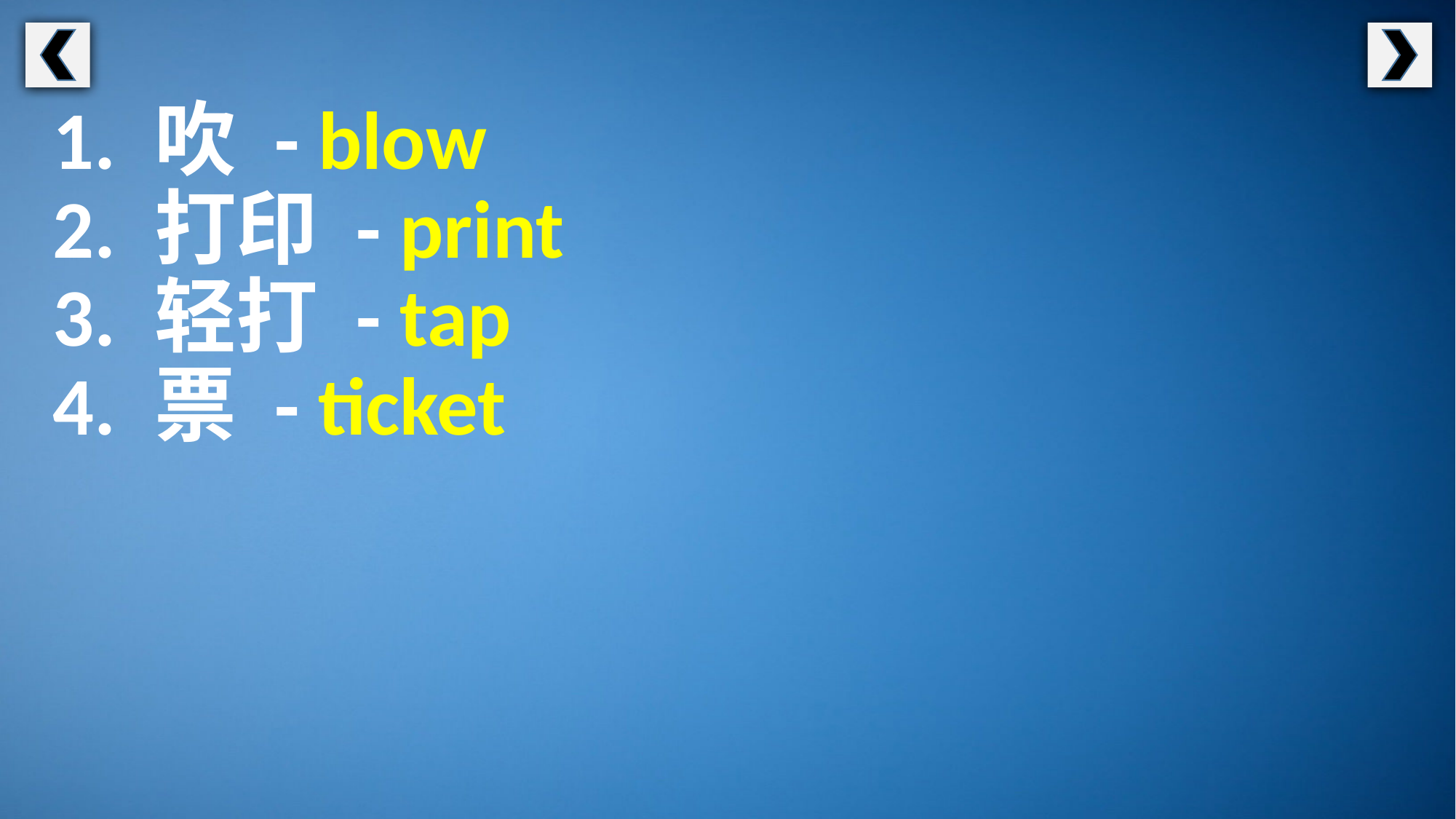

1. 吹 - blow
2. 打印 - print
3. 轻打 - tap
4. 票 - ticket